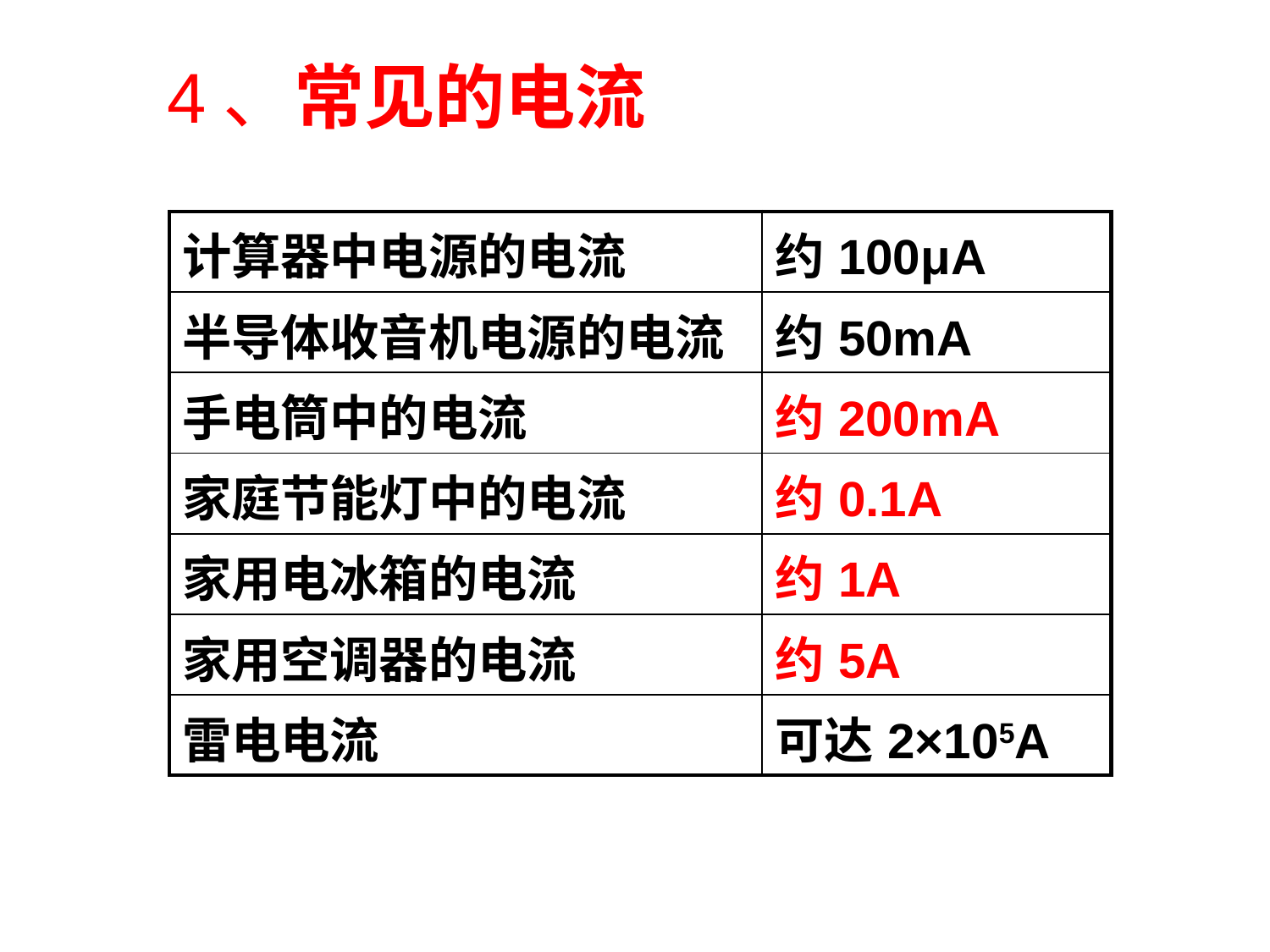

4、常见的电流
| 计算器中电源的电流 | 约100μA |
| --- | --- |
| 半导体收音机电源的电流 | 约50mA |
| 手电筒中的电流 | 约200mA |
| 家庭节能灯中的电流 | 约0.1A |
| 家用电冰箱的电流 | 约1A |
| 家用空调器的电流 | 约5A |
| 雷电电流 | 可达2×105A |